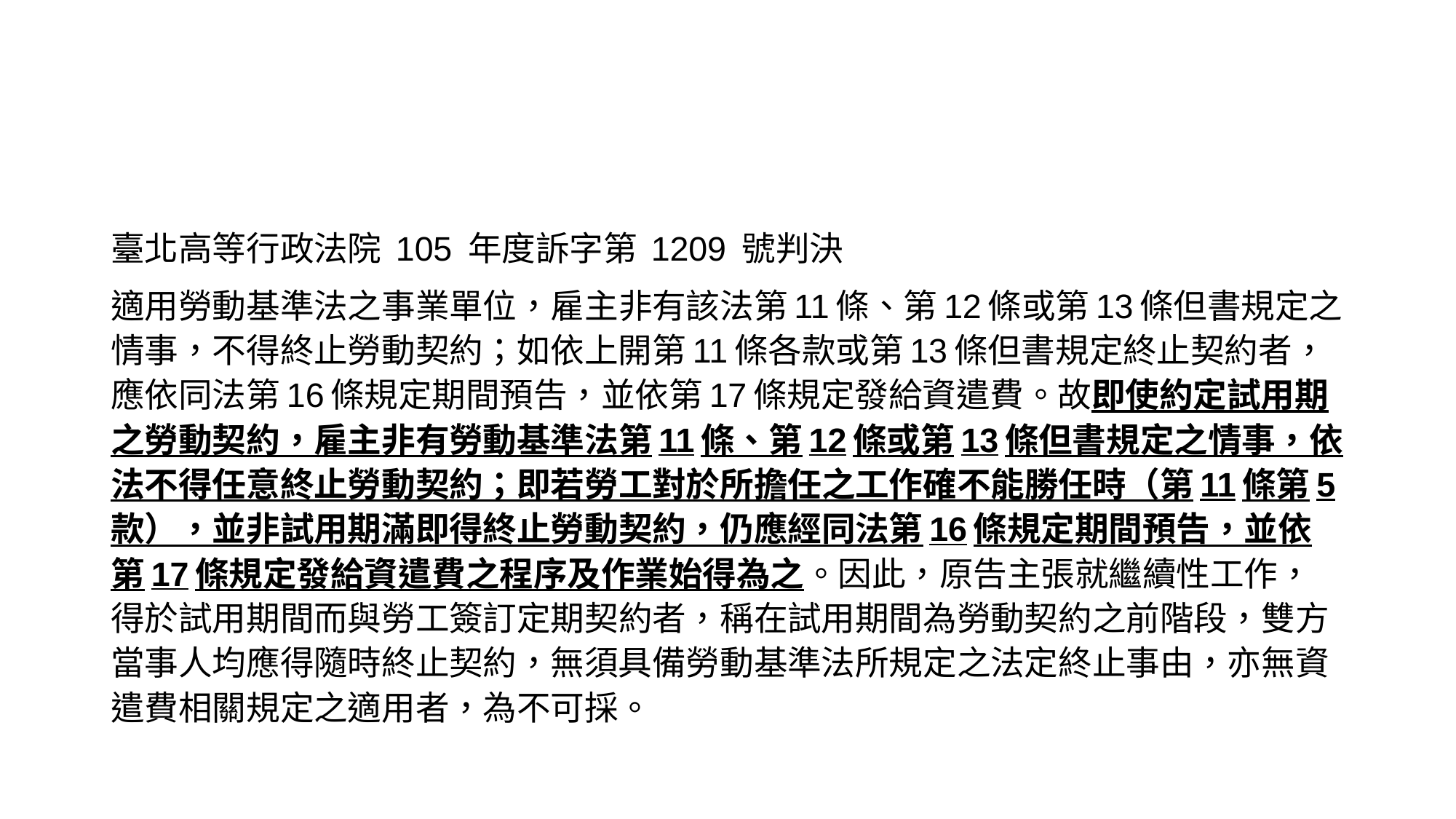

#
臺北高等行政法院 105 年度訴字第 1209 號判決
適用勞動基準法之事業單位，雇主非有該法第11條、第12條或第13條但書規定之情事，不得終止勞動契約；如依上開第11條各款或第13條但書規定終止契約者，應依同法第16條規定期間預告，並依第17條規定發給資遣費。故即使約定試用期之勞動契約，雇主非有勞動基準法第11條、第12條或第13條但書規定之情事，依法不得任意終止勞動契約；即若勞工對於所擔任之工作確不能勝任時（第11條第5款），並非試用期滿即得終止勞動契約，仍應經同法第16條規定期間預告，並依第17條規定發給資遣費之程序及作業始得為之。因此，原告主張就繼續性工作，得於試用期間而與勞工簽訂定期契約者，稱在試用期間為勞動契約之前階段，雙方當事人均應得隨時終止契約，無須具備勞動基準法所規定之法定終止事由，亦無資遣費相關規定之適用者，為不可採。